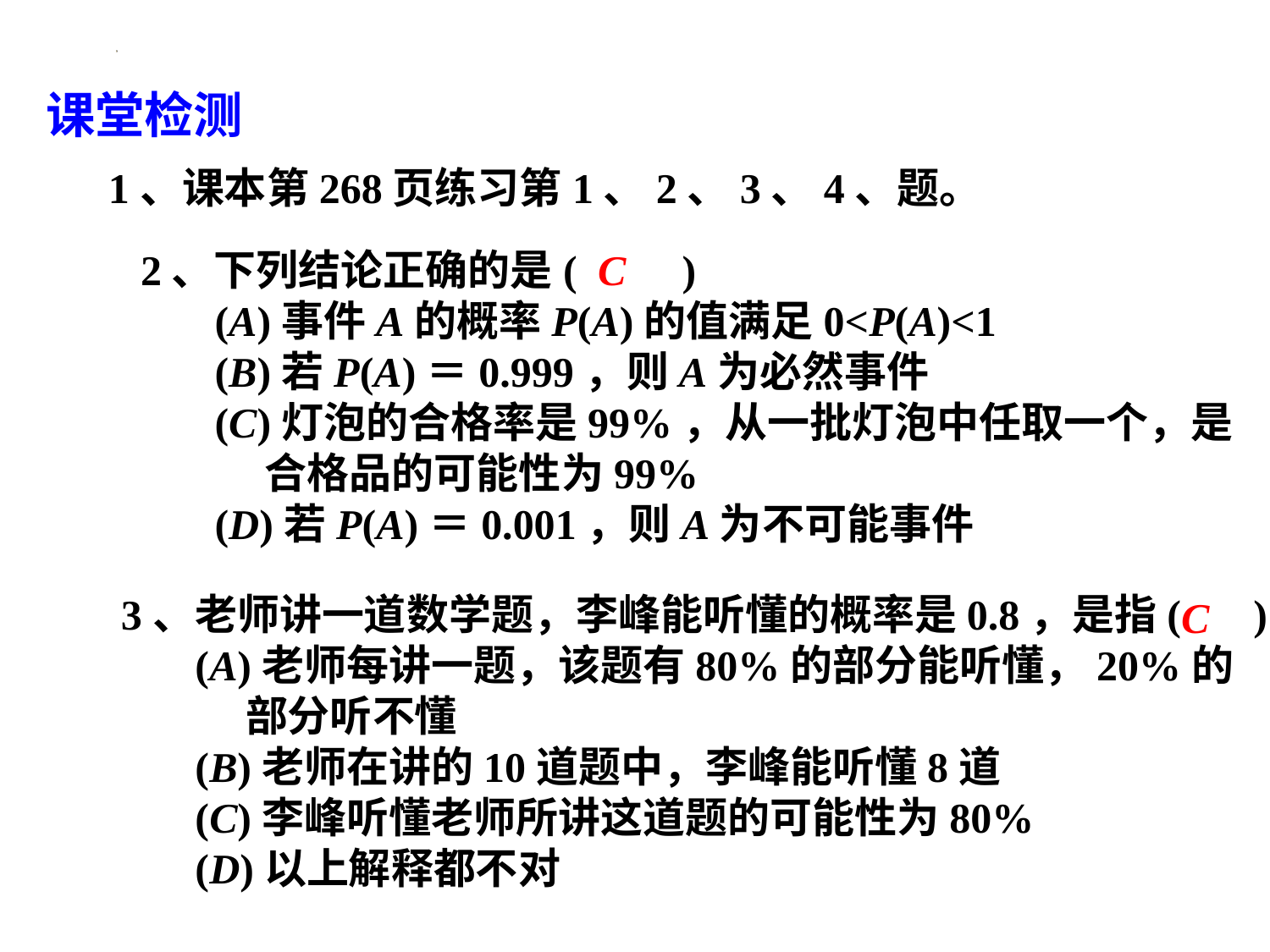

课堂检测
1、课本第268页练习第1、2、3、4、题。
C
2、下列结论正确的是(　　)
       (A)事件A的概率P(A)的值满足0<P(A)<1
       (B)若P(A)＝0.999，则A为必然事件
       (C)灯泡的合格率是99%，从一批灯泡中任取一个，是
            合格品的可能性为99%
       (D)若P(A)＝0.001，则A为不可能事件
3、老师讲一道数学题，李峰能听懂的概率是0.8，是指(　 )
       (A)老师每讲一题，该题有80%的部分能听懂，20%的
            部分听不懂
       (B)老师在讲的10道题中，李峰能听懂8道
       (C)李峰听懂老师所讲这道题的可能性为80%
       (D)以上解释都不对
C